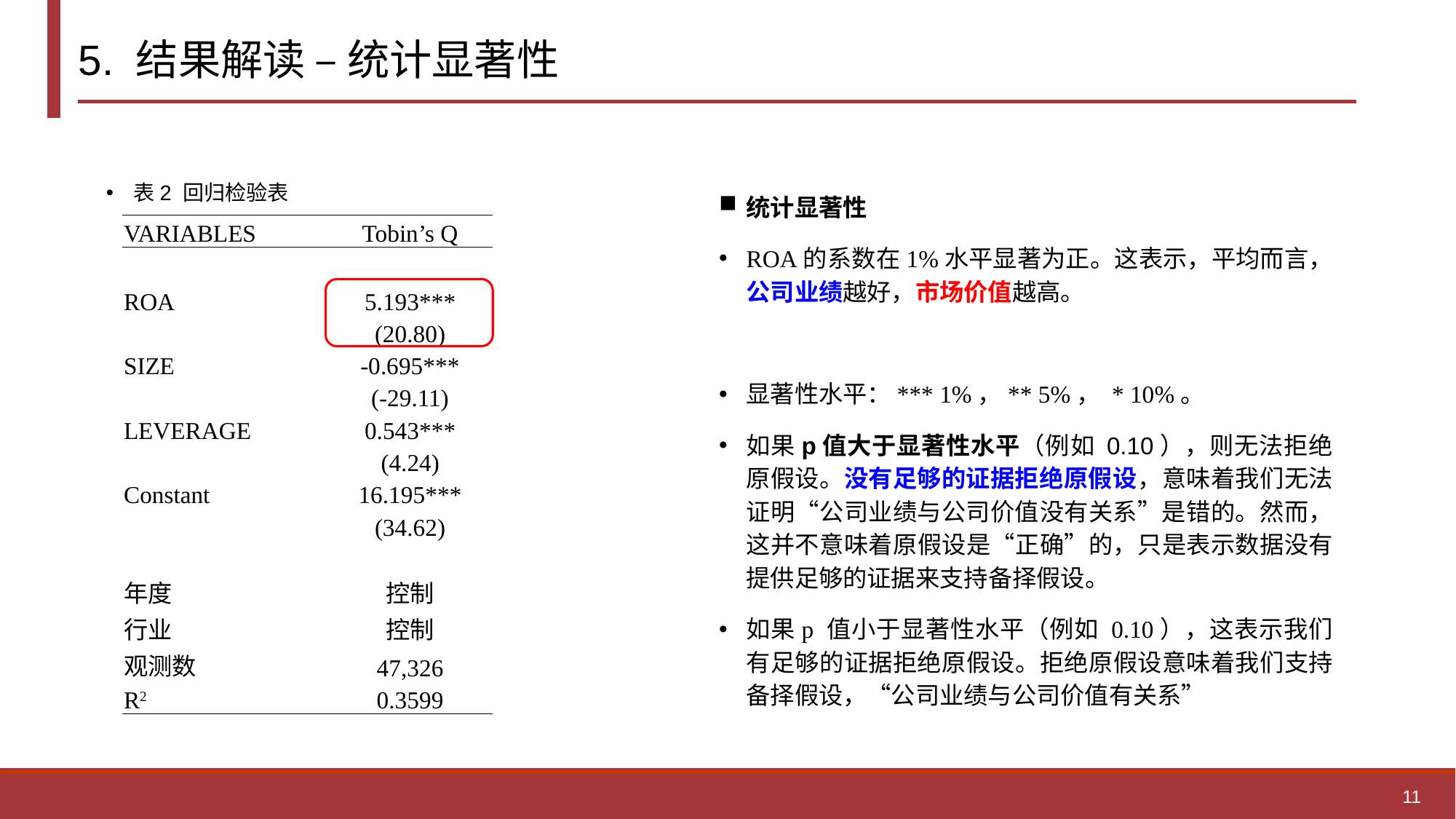

# 5. 结果解读 – 统计显著性
表2 回归检验表
统计显著性
ROA的系数在1%水平显著为正。这表示，平均而言，公司业绩越好，市场价值越高。

显著性水平：*** 1%，** 5%， * 10%。
如果p值大于显著性水平（例如 0.10），则无法拒绝原假设。没有足够的证据拒绝原假设，意味着我们无法证明“公司业绩与公司价值没有关系”是错的。然而，这并不意味着原假设是“正确”的，只是表示数据没有提供足够的证据来支持备择假设。
如果p 值小于显著性水平（例如 0.10），这表示我们有足够的证据拒绝原假设。拒绝原假设意味着我们支持备择假设，“公司业绩与公司价值有关系”
| VARIABLES | Tobin’s Q |
| --- | --- |
|  |  |
| ROA | 5.193\*\*\* |
|  | (20.80) |
| SIZE | -0.695\*\*\* |
|  | (-29.11) |
| LEVERAGE | 0.543\*\*\* |
|  | (4.24) |
| Constant | 16.195\*\*\* |
|  | (34.62) |
|  |  |
| 年度 | 控制 |
| 行业 | 控制 |
| 观测数 | 47,326 |
| R2 | 0.3599 |

11